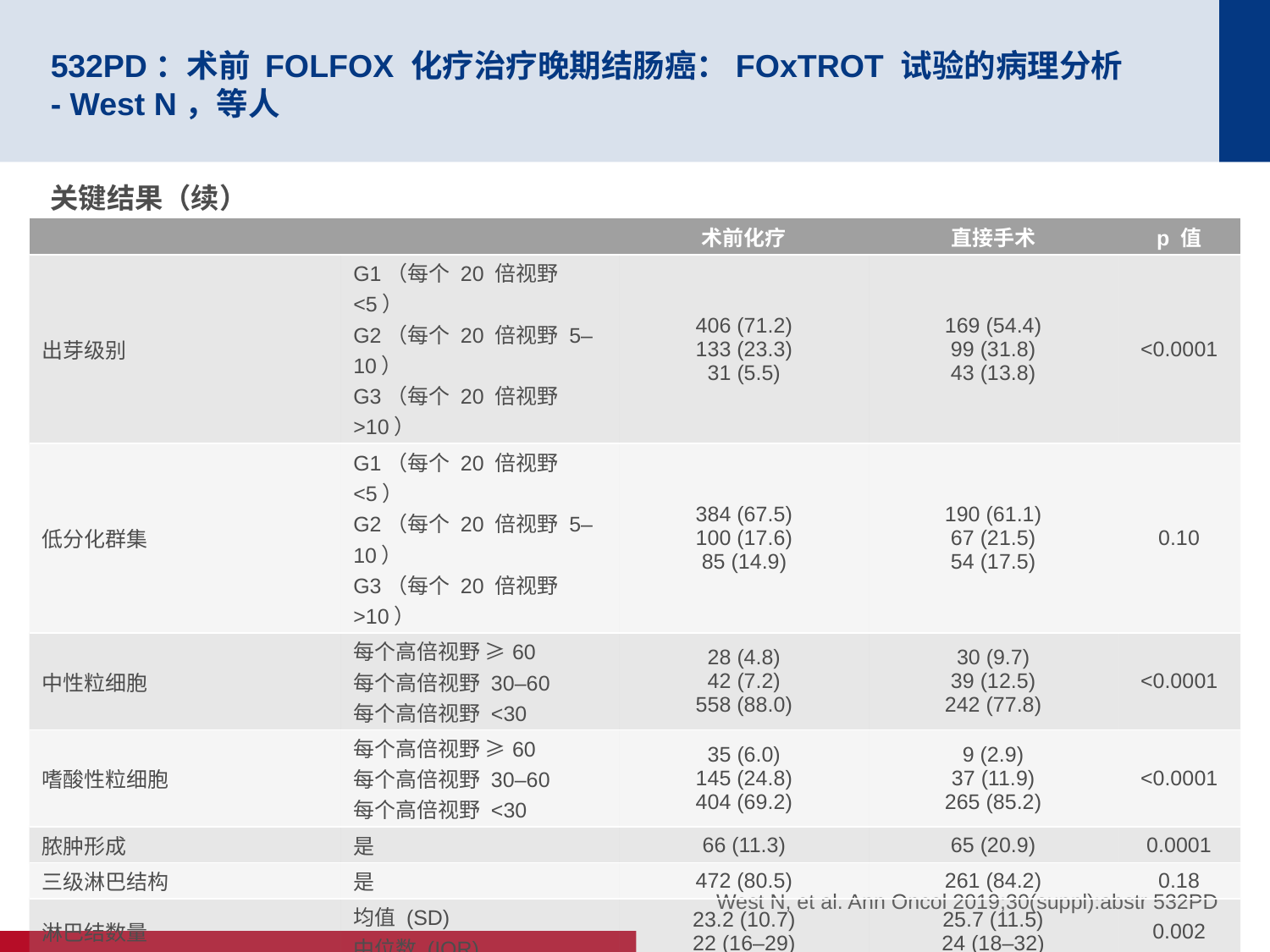

# 532PD：术前 FOLFOX 化疗治疗晚期结肠癌：FOxTROT 试验的病理分析 - West N，等人
关键结果（续）
|  |  | 术前化疗 | 直接手术 | p 值 |
| --- | --- | --- | --- | --- |
| 出芽级别 | G1（每个 20 倍视野 <5） G2（每个 20 倍视野 5–10） G3（每个 20 倍视野 >10） | 406 (71.2) 133 (23.3) 31 (5.5) | 169 (54.4) 99 (31.8) 43 (13.8) | <0.0001 |
| 低分化群集 | G1（每个 20 倍视野 <5） G2（每个 20 倍视野 5–10） G3（每个 20 倍视野 >10） | 384 (67.5) 100 (17.6) 85 (14.9) | 190 (61.1) 67 (21.5) 54 (17.5) | 0.10 |
| 中性粒细胞 | 每个高倍视野 ≥60 每个高倍视野 30–60 每个高倍视野 <30 | 28 (4.8) 42 (7.2) 558 (88.0) | 30 (9.7) 39 (12.5) 242 (77.8) | <0.0001 |
| 嗜酸性粒细胞 | 每个高倍视野 ≥60 每个高倍视野 30–60 每个高倍视野 <30 | 35 (6.0) 145 (24.8) 404 (69.2) | 9 (2.9) 37 (11.9) 265 (85.2) | <0.0001 |
| 脓肿形成 | 是 | 66 (11.3) | 65 (20.9) | 0.0001 |
| 三级淋巴结构 | 是 | 472 (80.5) | 261 (84.2) | 0.18 |
| 淋巴结数量 | 均值 (SD) 中位数 (IQR) | 23.2 (10.7) 22 (16–29) | 25.7 (11.5) 24 (18–32) | 0.002 |
| 转移淋巴结的平均肿瘤面积（mm2) | 均值 (SD) 中位数 (IQR) | 4.6 (3.1) 3.9 (2.5–6.4) | 5.9 (4.8) 5.4 (3.9–7.1) | 0.003 |
West N, et al. Ann Oncol 2019;30(suppl):abstr 532PD